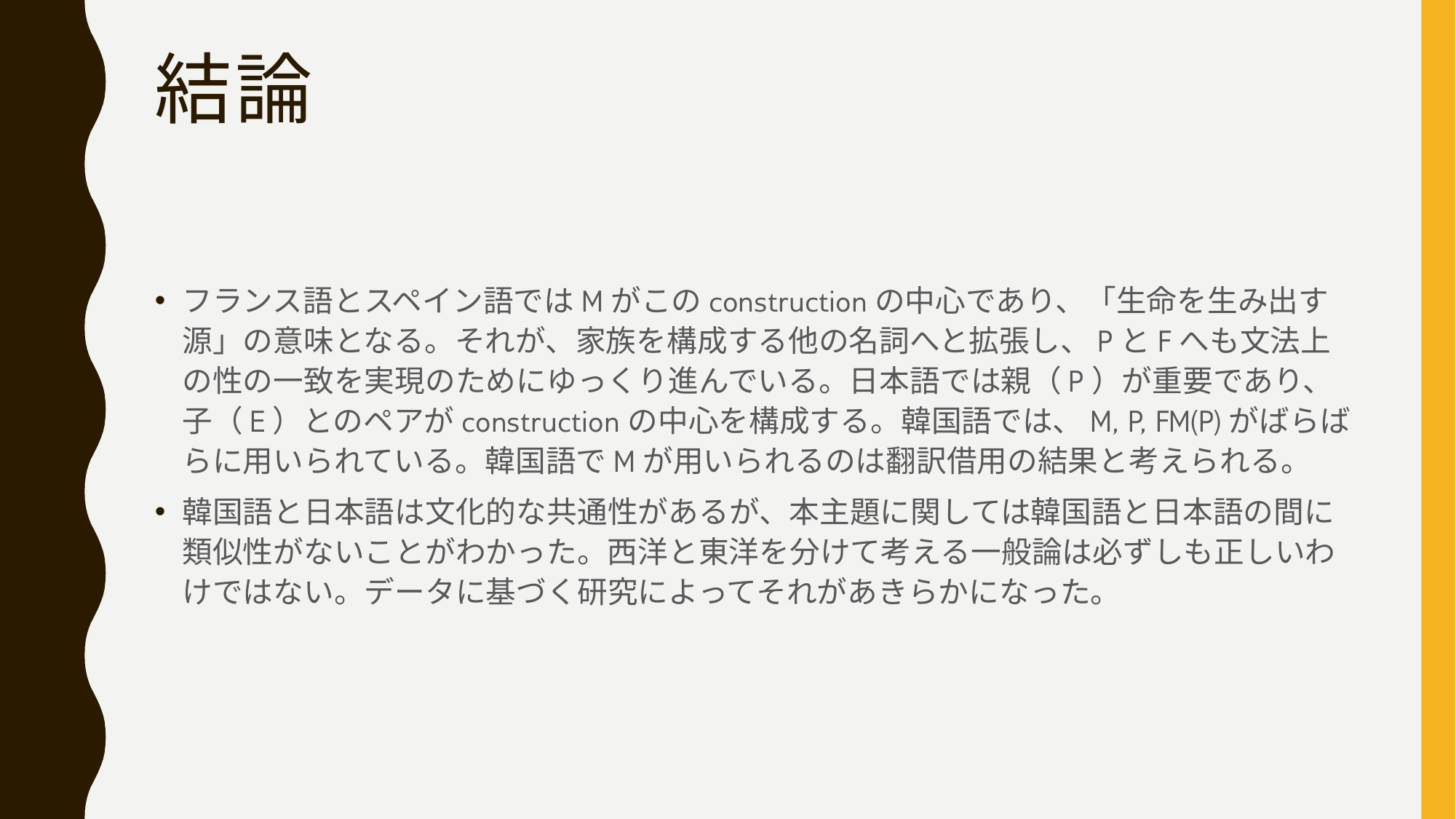

# 結論
フランス語とスペイン語ではMがこのconstructionの中心であり、「生命を生み出す源」の意味となる。それが、家族を構成する他の名詞へと拡張し、PとFへも文法上の性の一致を実現のためにゆっくり進んでいる。日本語では親（P）が重要であり、子（E）とのペアがconstructionの中心を構成する。韓国語では、M, P, FM(P)がばらばらに用いられている。韓国語でMが用いられるのは翻訳借用の結果と考えられる。
韓国語と日本語は文化的な共通性があるが、本主題に関しては韓国語と日本語の間に類似性がないことがわかった。西洋と東洋を分けて考える一般論は必ずしも正しいわけではない。データに基づく研究によってそれがあきらかになった。